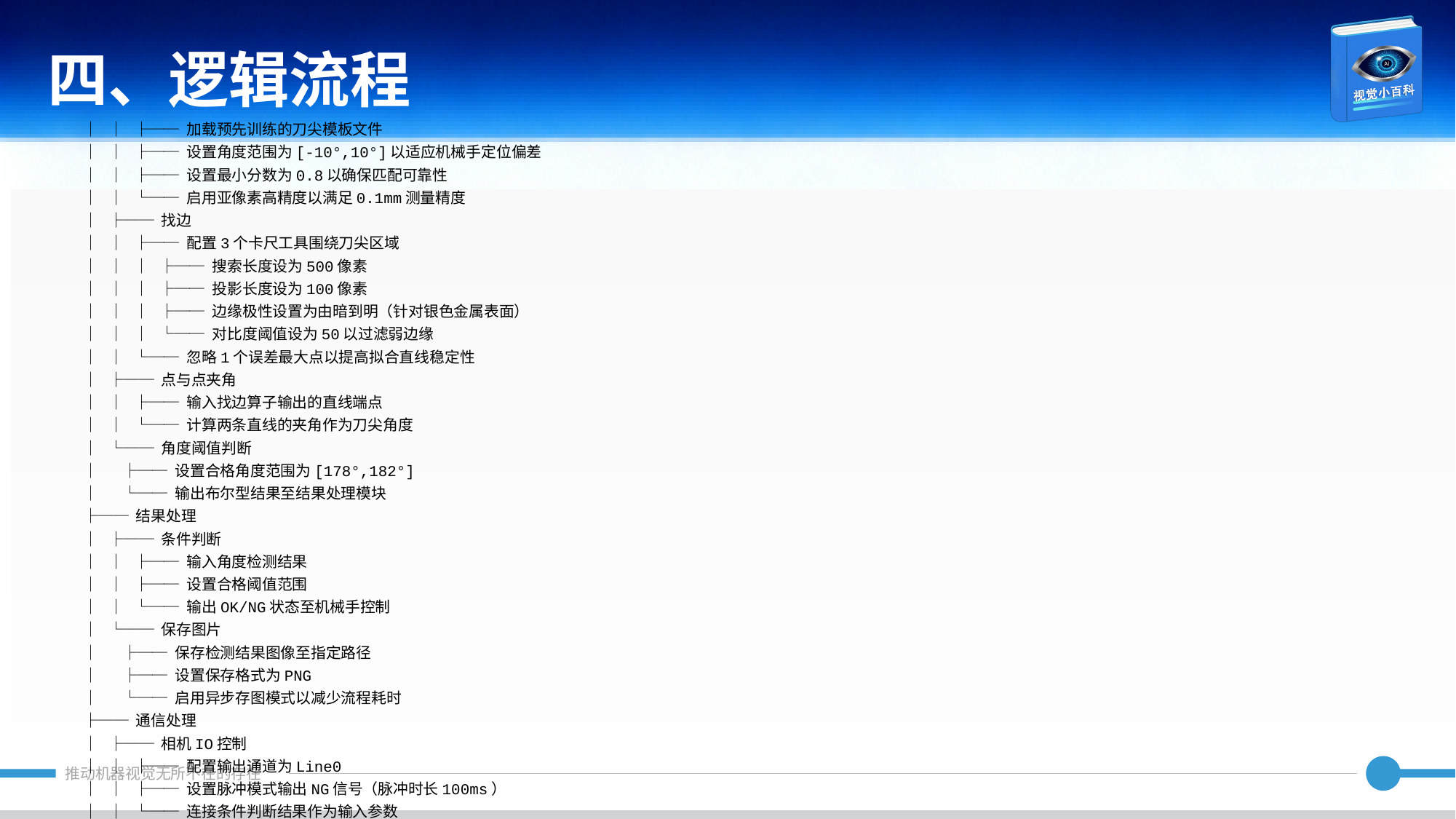

四、逻辑流程

│   │   ├── 加载预先训练的刀尖模板文件
│   │   ├── 设置角度范围为[-10°,10°]以适应机械手定位偏差
│   │   ├── 设置最小分数为0.8以确保匹配可靠性
│   │   └── 启用亚像素高精度以满足0.1mm测量精度
│   ├── 找边
│   │   ├── 配置3个卡尺工具围绕刀尖区域
│   │   │   ├── 搜索长度设为500像素
│   │   │   ├── 投影长度设为100像素
│   │   │   ├── 边缘极性设置为由暗到明（针对银色金属表面）
│   │   │   └── 对比度阈值设为50以过滤弱边缘
│   │   └── 忽略1个误差最大点以提高拟合直线稳定性
│   ├── 点与点夹角
│   │   ├── 输入找边算子输出的直线端点
│   │   └── 计算两条直线的夹角作为刀尖角度
│   └── 角度阈值判断
│       ├── 设置合格角度范围为[178°,182°]
│       └── 输出布尔型结果至结果处理模块
├── 结果处理
│   ├── 条件判断
│   │   ├── 输入角度检测结果
│   │   ├── 设置合格阈值范围
│   │   └── 输出OK/NG状态至机械手控制
│   └── 保存图片
│       ├── 保存检测结果图像至指定路径
│       ├── 设置保存格式为PNG
│       └── 启用异步存图模式以减少流程耗时
├── 通信处理
│   ├── 相机IO控制
│   │   ├── 配置输出通道为Line0
│   │   ├── 设置脉冲模式输出NG信号（脉冲时长100ms）
│   │   └── 连接条件判断结果作为输入参数
│   └── 串口通信
│       ├── 配置波特率为9600
│       └── 发送检测结果至机械手控制系统
└── 统计处理
    └── 统计功能
        ├── 订阅条件判断的布尔结果
        ├── 设置按100次重置统计周期
        └── 记录合格率并生成CPK报告
9